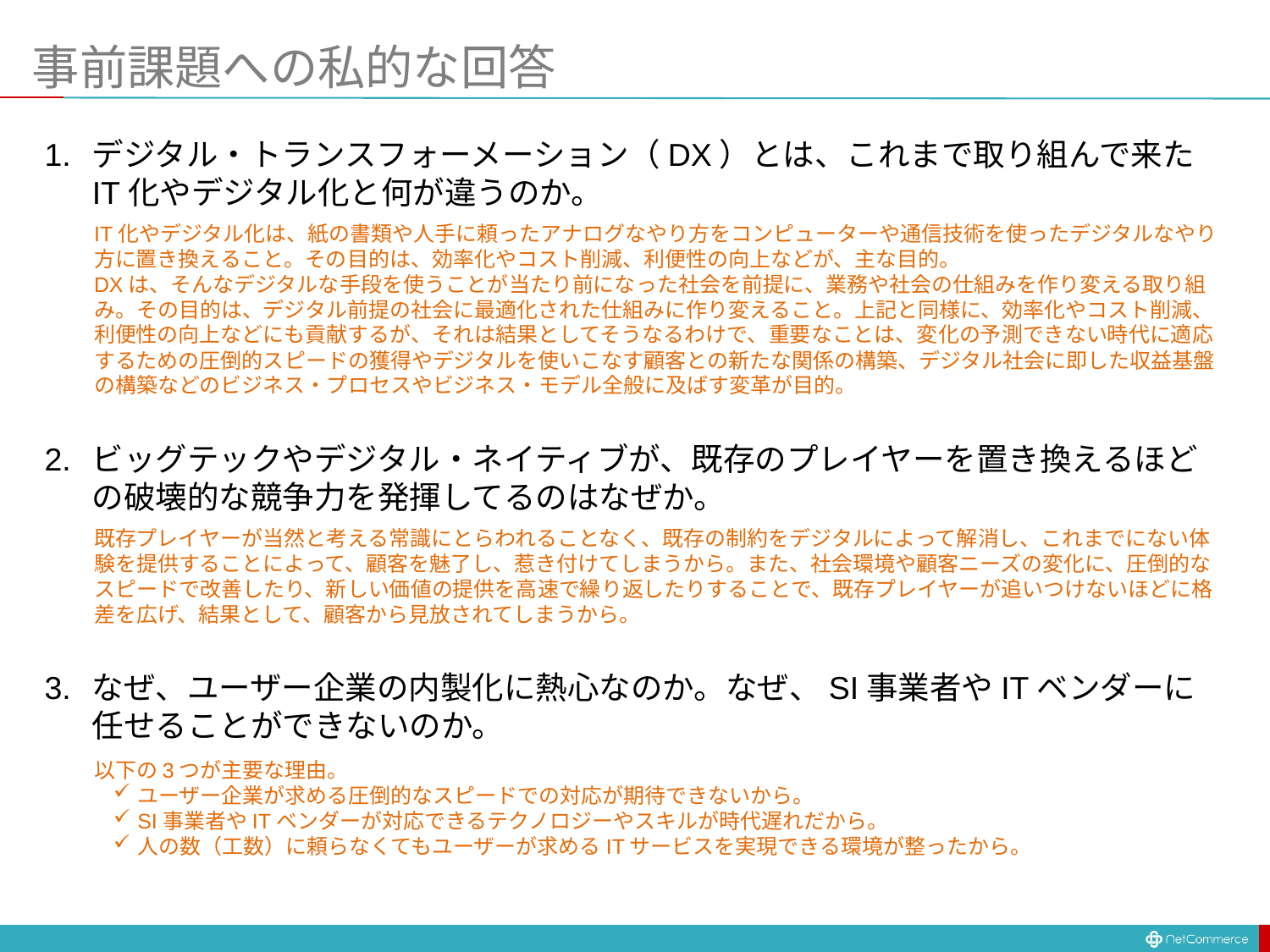

# 事前課題への私的な回答
デジタル・トランスフォーメーション（DX）とは、これまで取り組んで来たIT化やデジタル化と何が違うのか。

ビッグテックやデジタル・ネイティブが、既存のプレイヤーを置き換えるほどの破壊的な競争力を発揮してるのはなぜか。

なぜ、ユーザー企業の内製化に熱心なのか。なぜ、SI事業者やITベンダーに任せることができないのか。

IT化やデジタル化は、紙の書類や人手に頼ったアナログなやり方をコンピューターや通信技術を使ったデジタルなやり方に置き換えること。その目的は、効率化やコスト削減、利便性の向上などが、主な目的。
DXは、そんなデジタルな手段を使うことが当たり前になった社会を前提に、業務や社会の仕組みを作り変える取り組み。その目的は、デジタル前提の社会に最適化された仕組みに作り変えること。上記と同様に、効率化やコスト削減、利便性の向上などにも貢献するが、それは結果としてそうなるわけで、重要なことは、変化の予測できない時代に適応するための圧倒的スピードの獲得やデジタルを使いこなす顧客との新たな関係の構築、デジタル社会に即した収益基盤の構築などのビジネス・プロセスやビジネス・モデル全般に及ばす変革が目的。
既存プレイヤーが当然と考える常識にとらわれることなく、既存の制約をデジタルによって解消し、これまでにない体験を提供することによって、顧客を魅了し、惹き付けてしまうから。また、社会環境や顧客ニーズの変化に、圧倒的なスピードで改善したり、新しい価値の提供を高速で繰り返したりすることで、既存プレイヤーが追いつけないほどに格差を広げ、結果として、顧客から見放されてしまうから。
以下の3つが主要な理由。
ユーザー企業が求める圧倒的なスピードでの対応が期待できないから。
SI事業者やITベンダーが対応できるテクノロジーやスキルが時代遅れだから。
人の数（工数）に頼らなくてもユーザーが求めるITサービスを実現できる環境が整ったから。